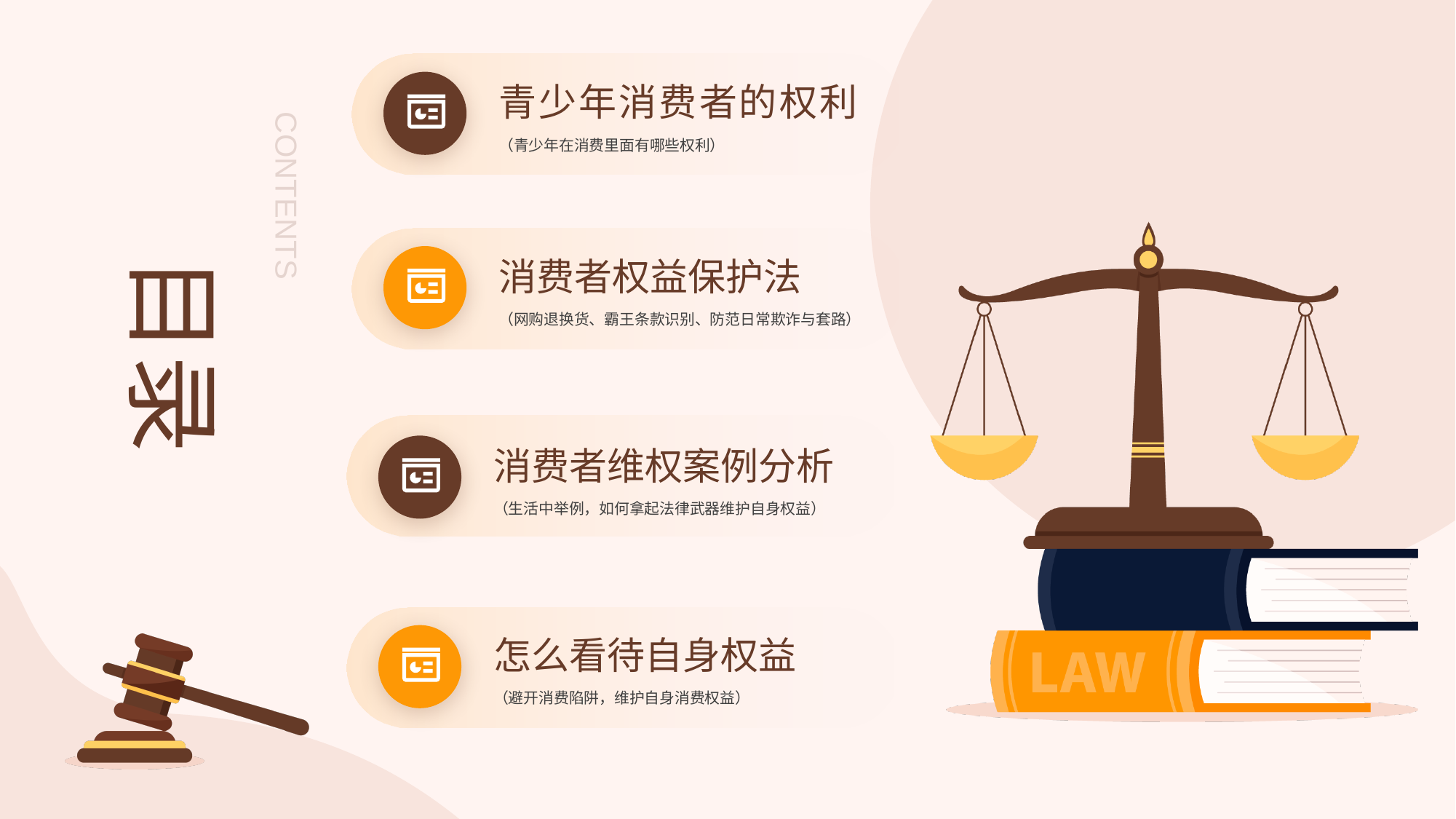

青少年消费者的权利

contents
（青少年在消费里面有哪些权利）

目录

消费者权益保护法

（网购退换货、霸王条款识别、防范日常欺诈与套路）

消费者维权案例分析

（生活中举例，如何拿起法律武器维护自身权益）

怎么看待自身权益

（避开消费陷阱，维护自身消费权益）